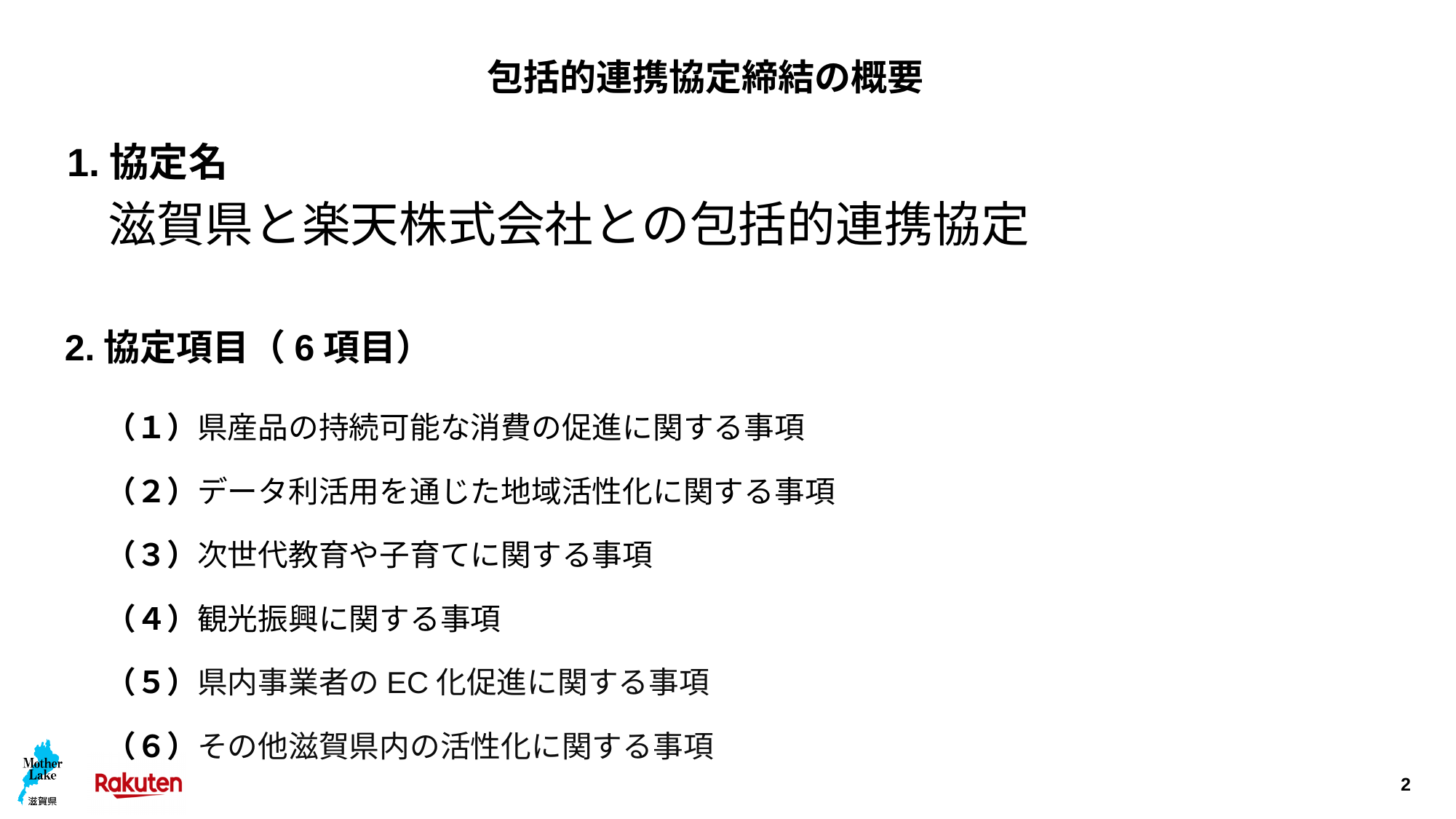

包括的連携協定締結の概要
# 1.協定名
　滋賀県と楽天株式会社との包括的連携協定
2.協定項目（6項目）

（１）県産品の持続可能な消費の促進に関する事項
（２）データ利活用を通じた地域活性化に関する事項
（３）次世代教育や子育てに関する事項
（４）観光振興に関する事項
（５）県内事業者のEC化促進に関する事項
（６）その他滋賀県内の活性化に関する事項